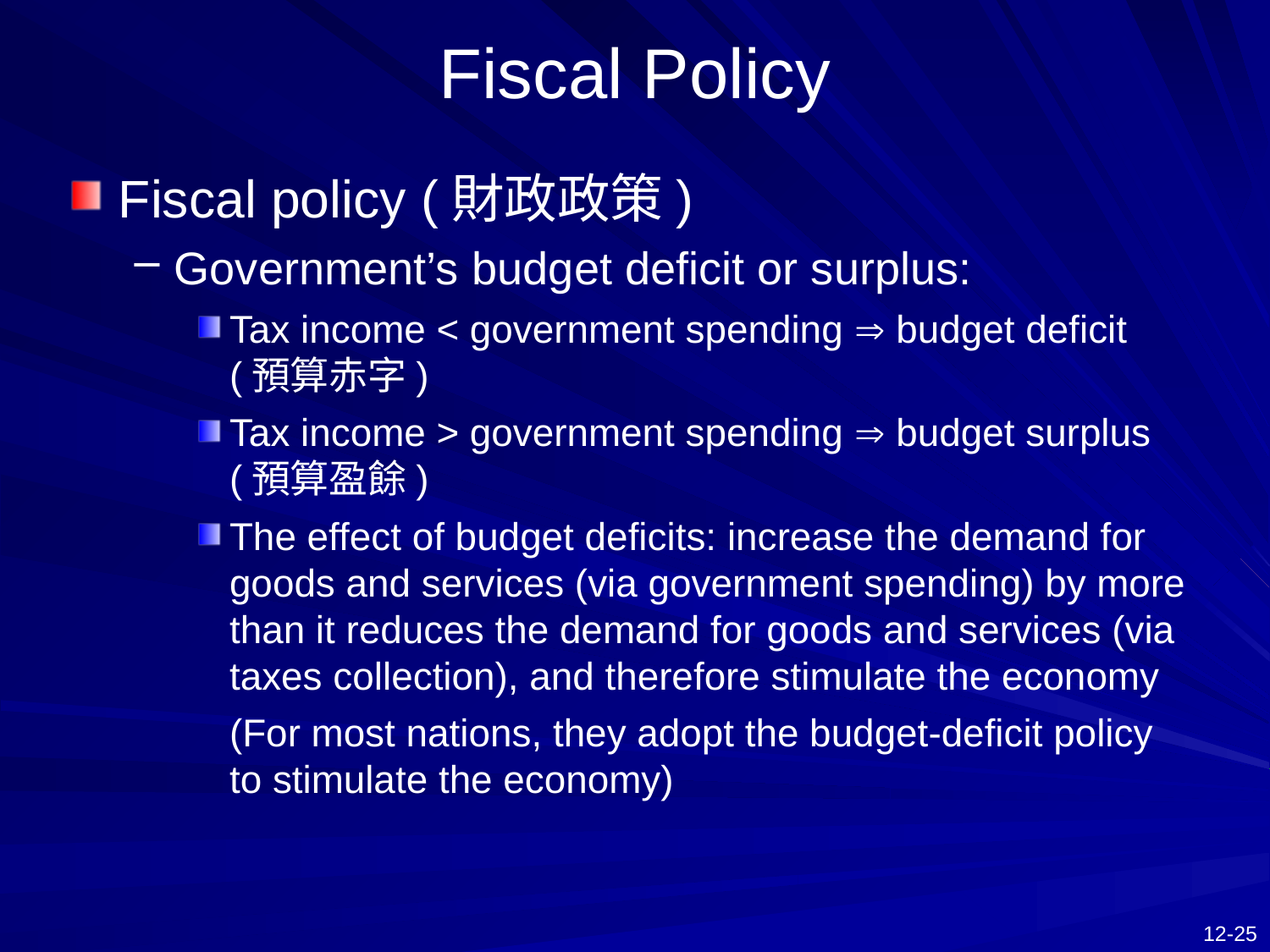

# Fiscal Policy
Fiscal policy (財政政策)
Government’s budget deficit or surplus:
Tax income < government spending ⇒ budget deficit (預算赤字)
Tax income > government spending ⇒ budget surplus (預算盈餘)
The effect of budget deficits: increase the demand for goods and services (via government spending) by more than it reduces the demand for goods and services (via taxes collection), and therefore stimulate the economy
	(For most nations, they adopt the budget-deficit policy to stimulate the economy)